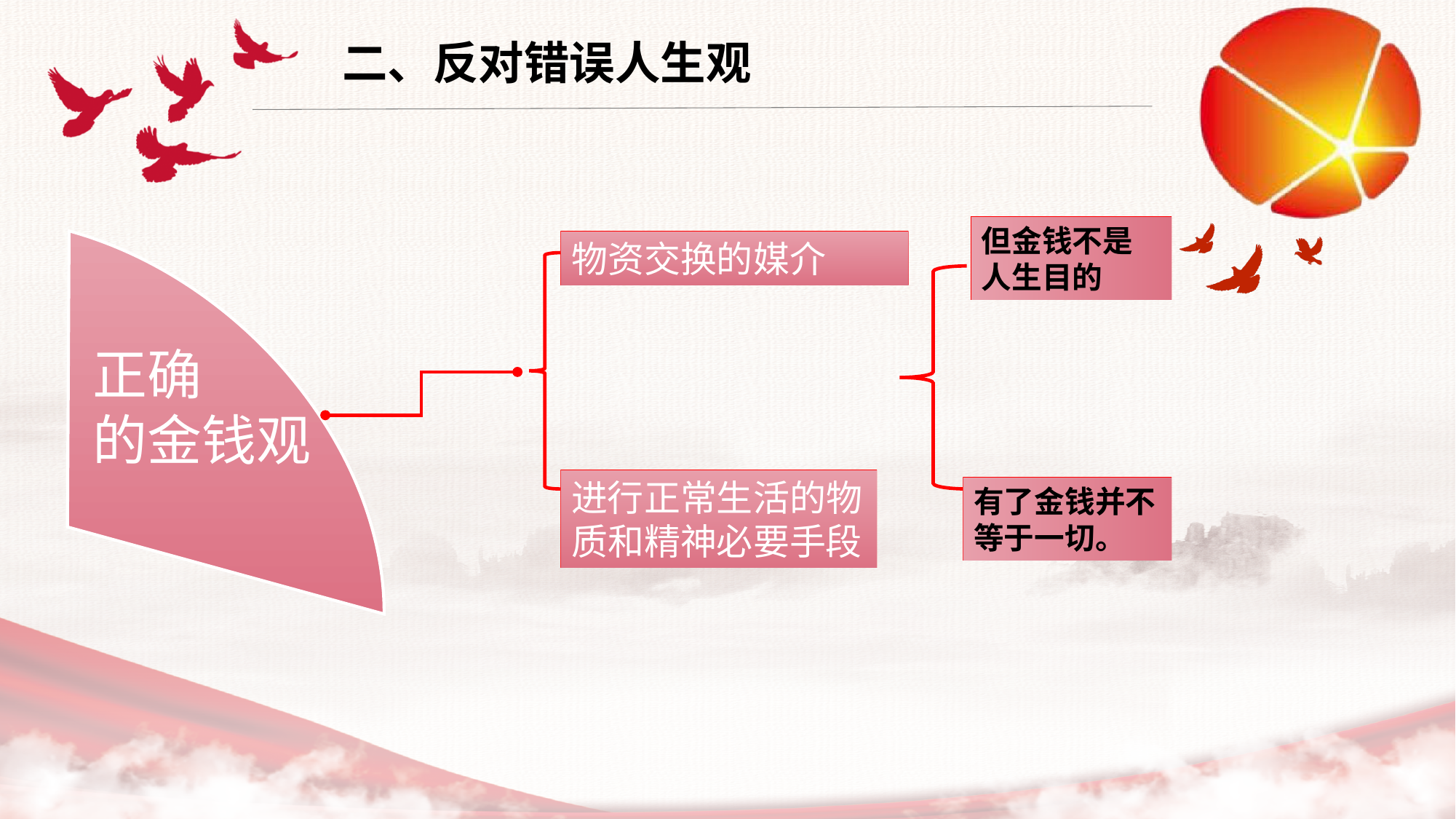

二、反对错误人生观
但金钱不是人生目的

 正确
 的金钱观
物资交换的媒介

进行正常生活的物质和精神必要手段
有了金钱并不等于一切。